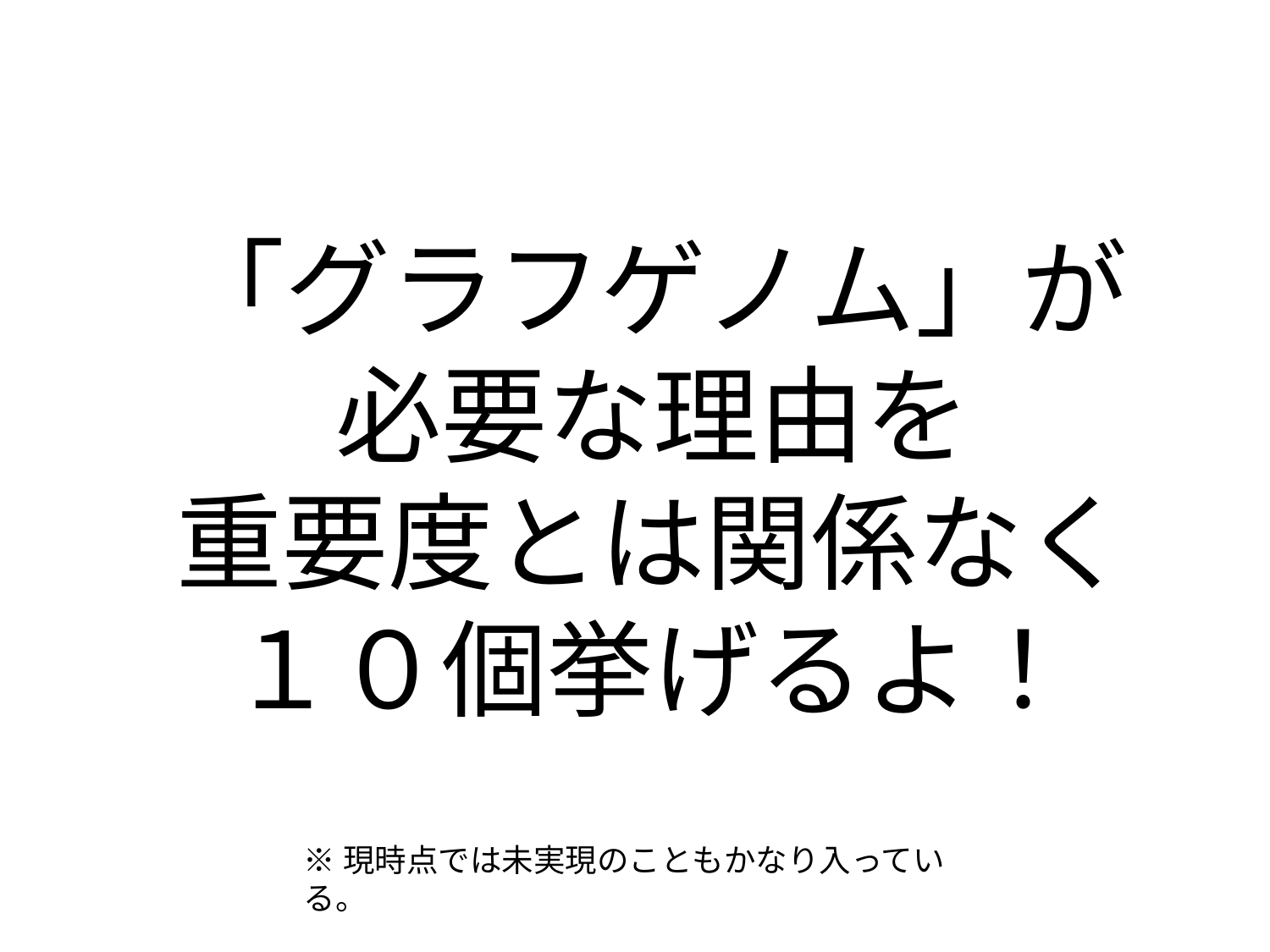

# 「グラフゲノム」が 必要な理由を 重要度とは関係なく １０個挙げるよ！
※現時点では未実現のこともかなり入っている。